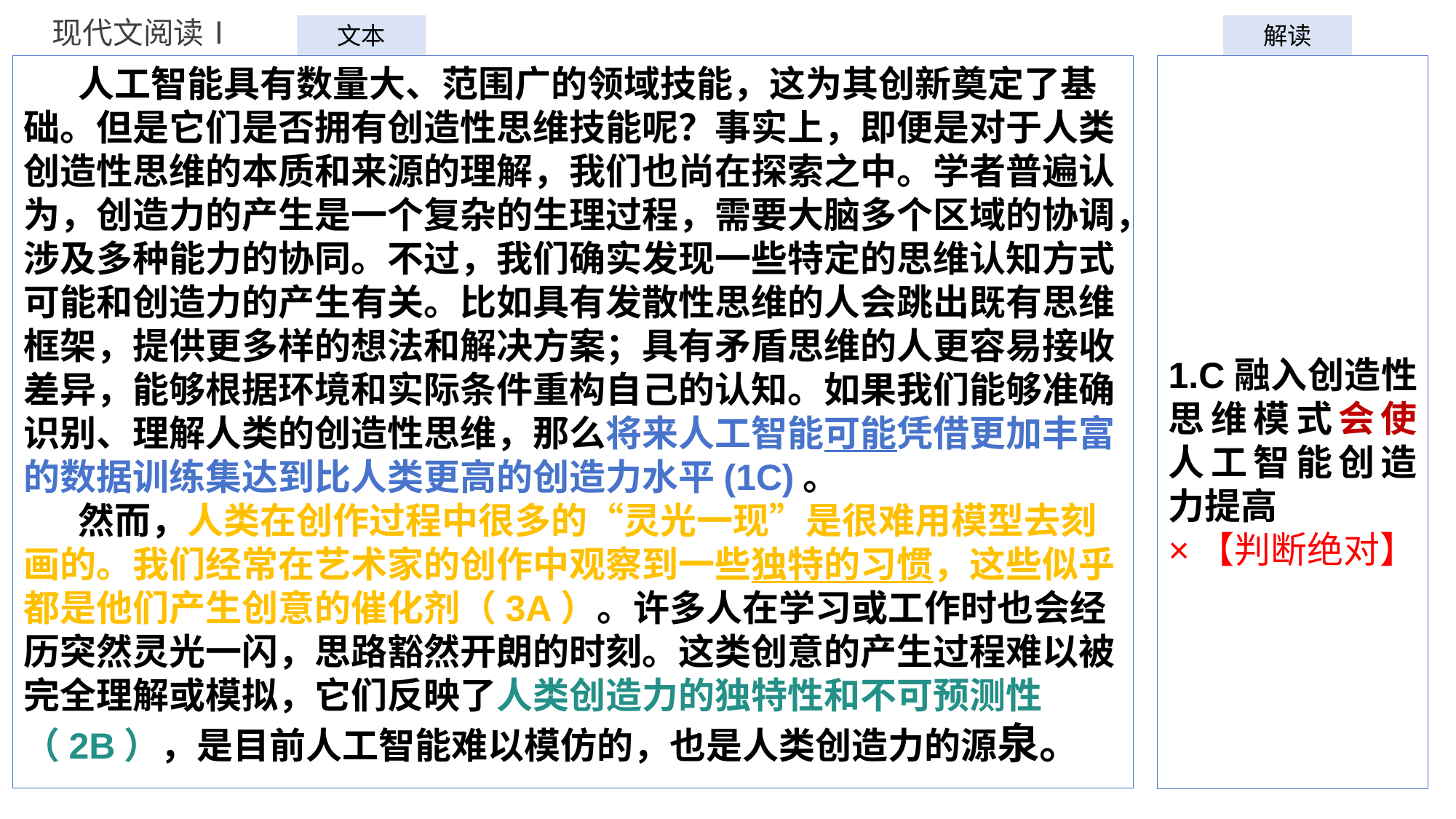

现代文阅读Ⅰ
文本
解读

1.C融入创造性思维模式会使人工智能创造力提高
×【判断绝对】
人工智能具有数量大、范围广的领域技能，这为其创新奠定了基础。但是它们是否拥有创造性思维技能呢？事实上，即便是对于人类创造性思维的本质和来源的理解，我们也尚在探索之中。学者普遍认为，创造力的产生是一个复杂的生理过程，需要大脑多个区域的协调，涉及多种能力的协同。不过，我们确实发现一些特定的思维认知方式可能和创造力的产生有关。比如具有发散性思维的人会跳出既有思维框架，提供更多样的想法和解决方案；具有矛盾思维的人更容易接收差异，能够根据环境和实际条件重构自己的认知。如果我们能够准确识别、理解人类的创造性思维，那么将来人工智能可能凭借更加丰富的数据训练集达到比人类更高的创造力水平(1C)。
然而，人类在创作过程中很多的“灵光一现”是很难用模型去刻画的。我们经常在艺术家的创作中观察到一些独特的习惯，这些似乎都是他们产生创意的催化剂（3A）。许多人在学习或工作时也会经历突然灵光一闪，思路豁然开朗的时刻。这类创意的产生过程难以被完全理解或模拟，它们反映了人类创造力的独特性和不可预测性（2B），是目前人工智能难以模仿的，也是人类创造力的源泉。